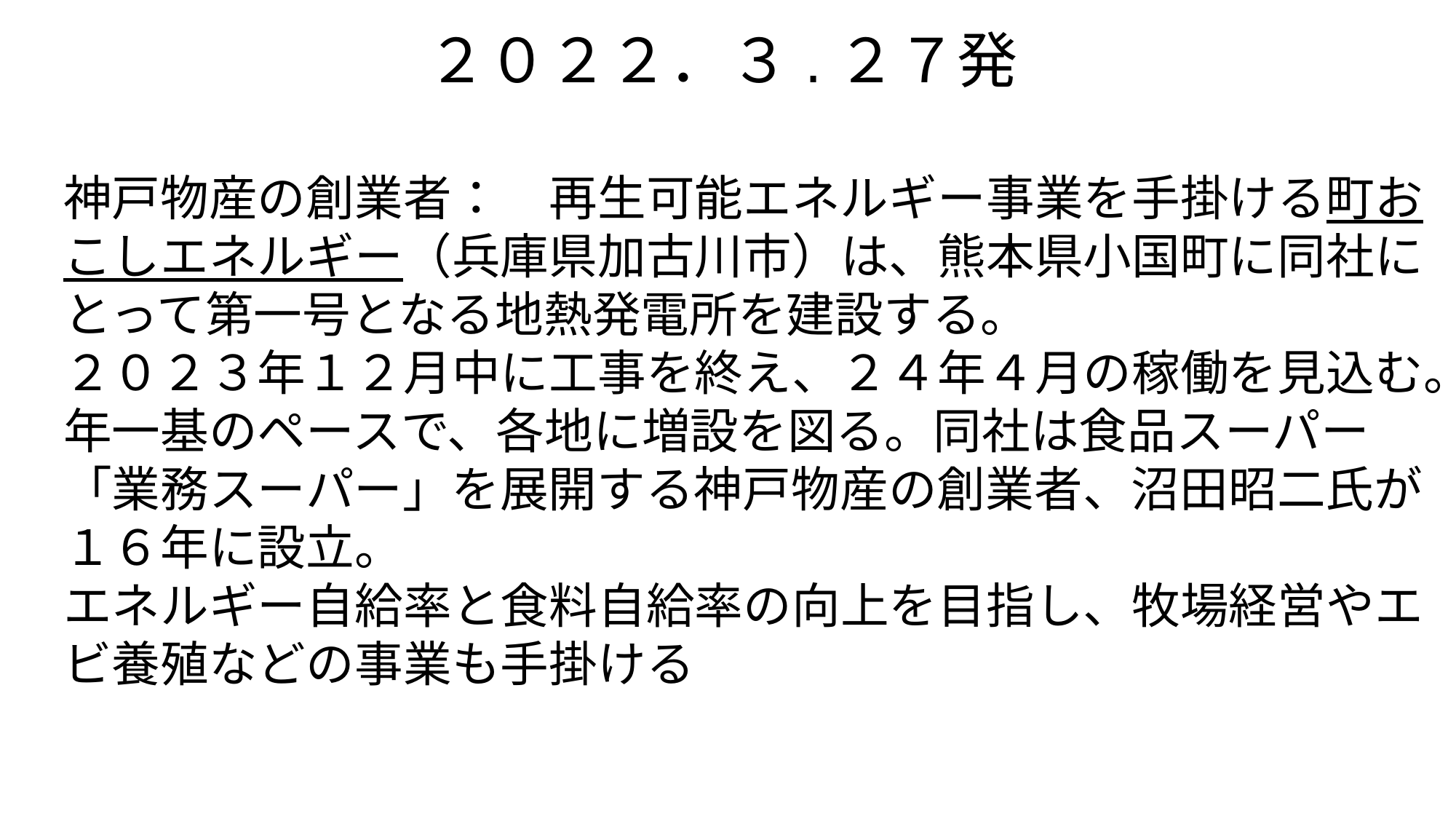

２０２２．３.２７発

神戸物産の創業者：　再生可能エネルギー事業を手掛ける町おこしエネルギー（兵庫県加古川市）は、熊本県小国町に同社にとって第一号となる地熱発電所を建設する。
２０２３年１２月中に工事を終え、２４年４月の稼働を見込む。
年一基のペースで、各地に増設を図る。同社は食品スーパー「業務スーパー」を展開する神戸物産の創業者、沼田昭二氏が１６年に設立。
エネルギー自給率と食料自給率の向上を目指し、牧場経営やエビ養殖などの事業も手掛ける